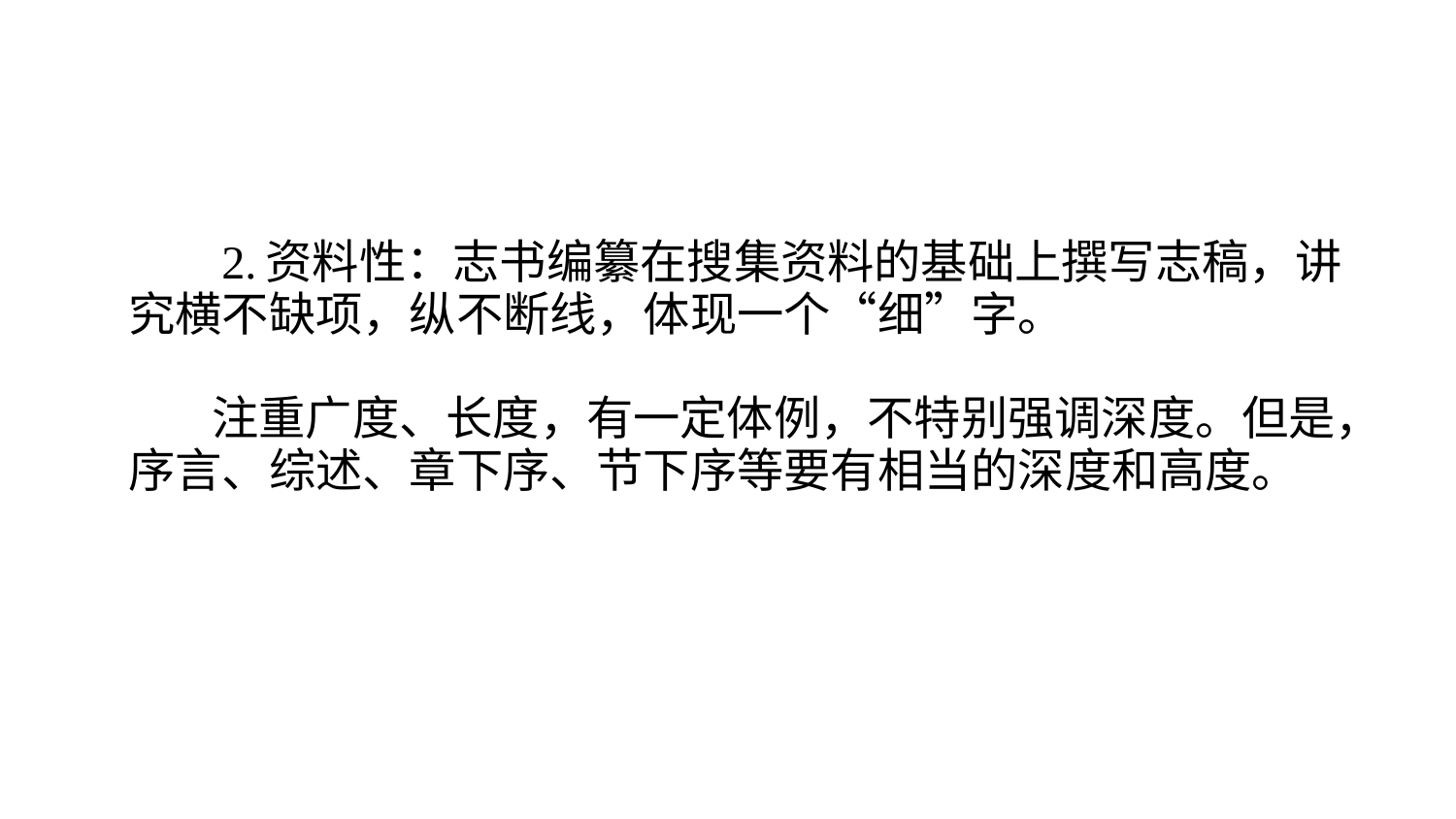

2.资料性：志书编纂在搜集资料的基础上撰写志稿，讲究横不缺项，纵不断线，体现一个“细”字。
        注重广度、长度，有一定体例，不特别强调深度。但是，序言、综述、章下序、节下序等要有相当的深度和高度。